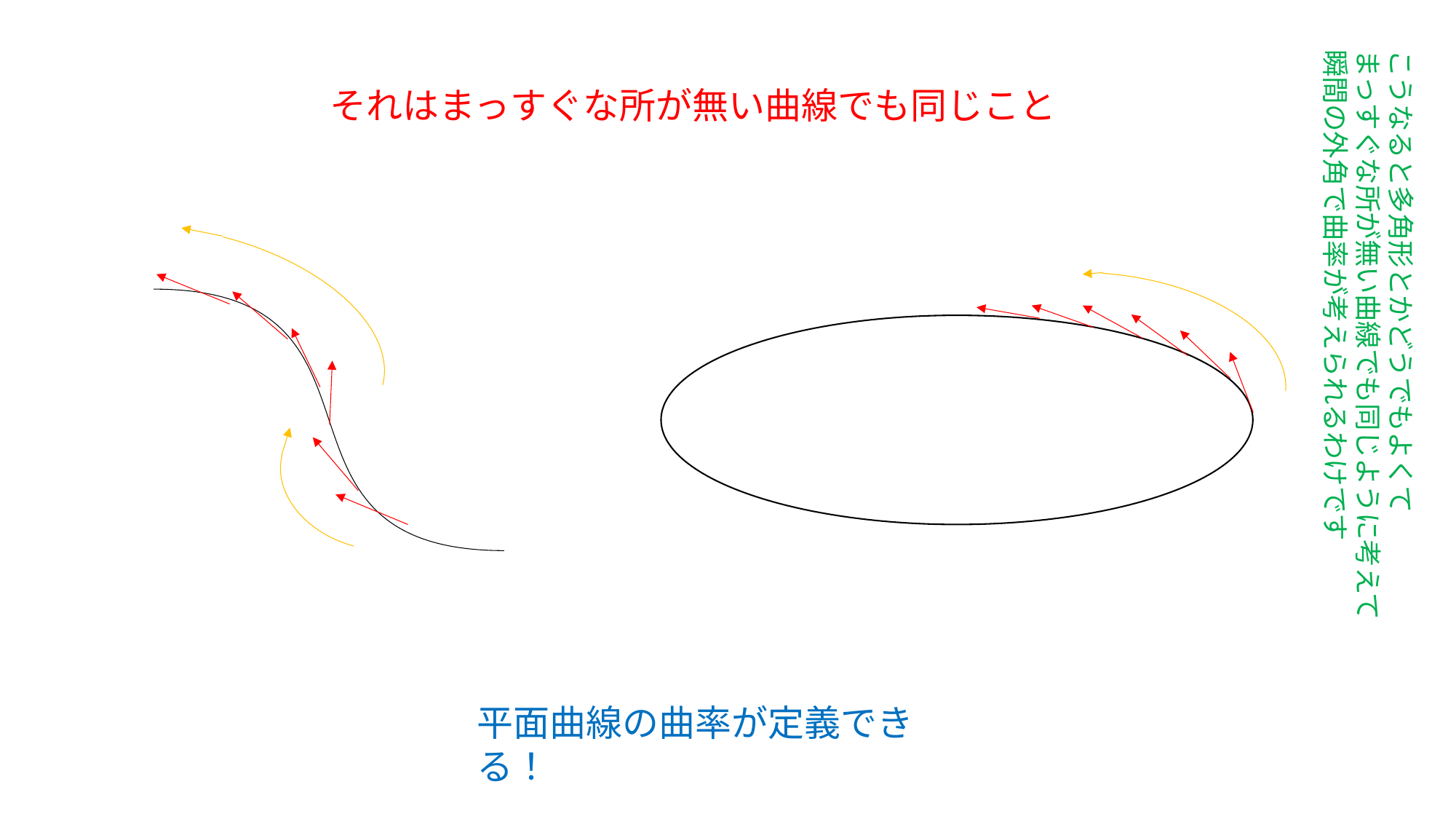

こうなると多角形とかどうでもよくて
まっすぐな所が無い曲線でも同じように考えて
瞬間の外角で曲率が考えられるわけです
それはまっすぐな所が無い曲線でも同じこと

平面曲線の曲率が定義できる！